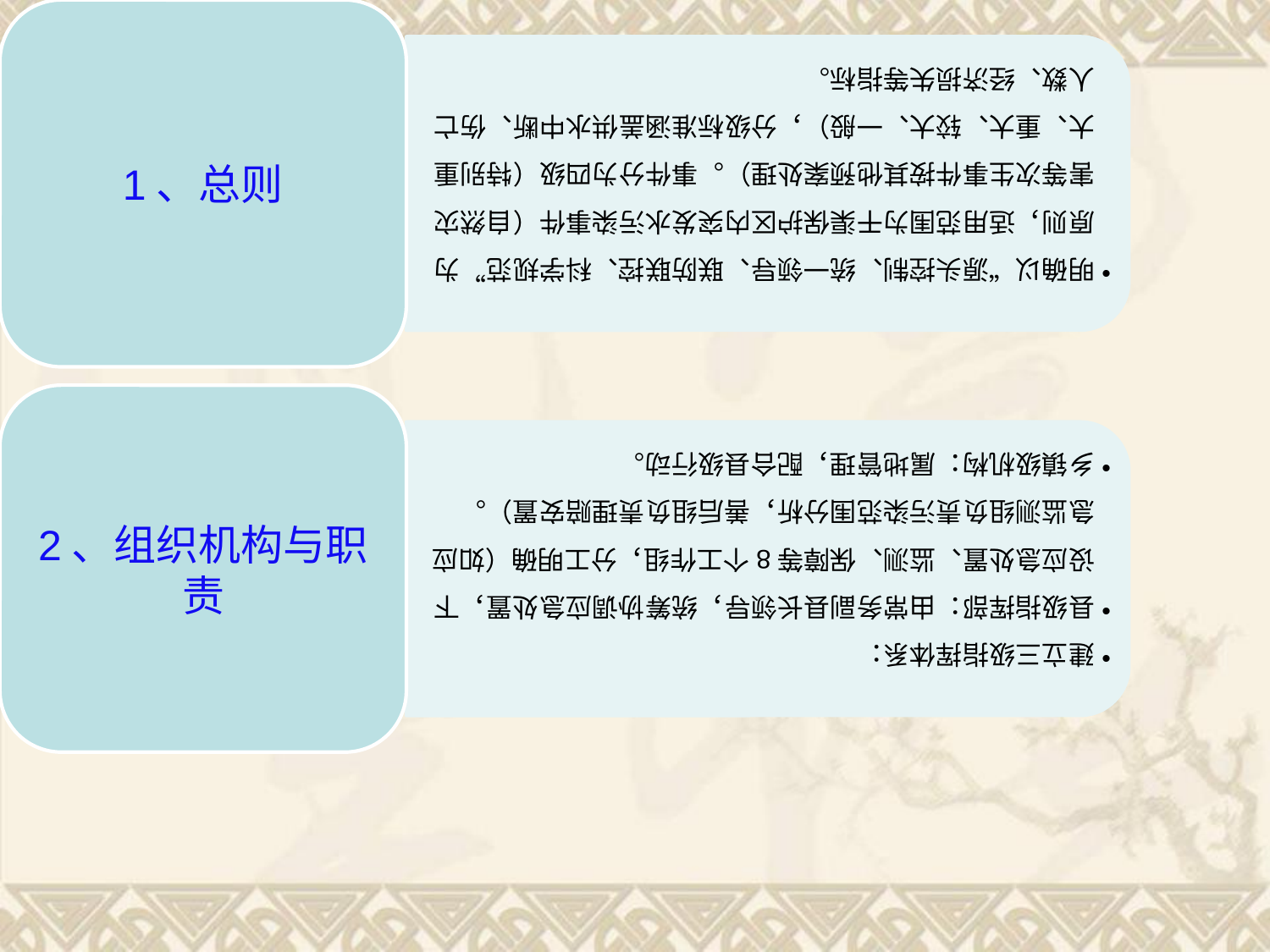

明确以“源头控制、统一领导、联防联控、科学规范”为原则，适用范围为干渠保护区内突发水污染事件（自然灾害等次生事件按其他预案处理）。事件分为四级（特别重大、重大、较大、一般），分级标准涵盖供水中断、伤亡人数、经济损失等指标。
1、总则
建立三级指挥体系：
县级指挥部：由常务副县长领导，统筹协调应急处置，下设应急处置、监测、保障等8个工作组，分工明确（如应急监测组负责污染范围分析，善后组负责理赔安置）。
乡镇级机构：属地管理，配合县级行动。
2、组织机构与职责